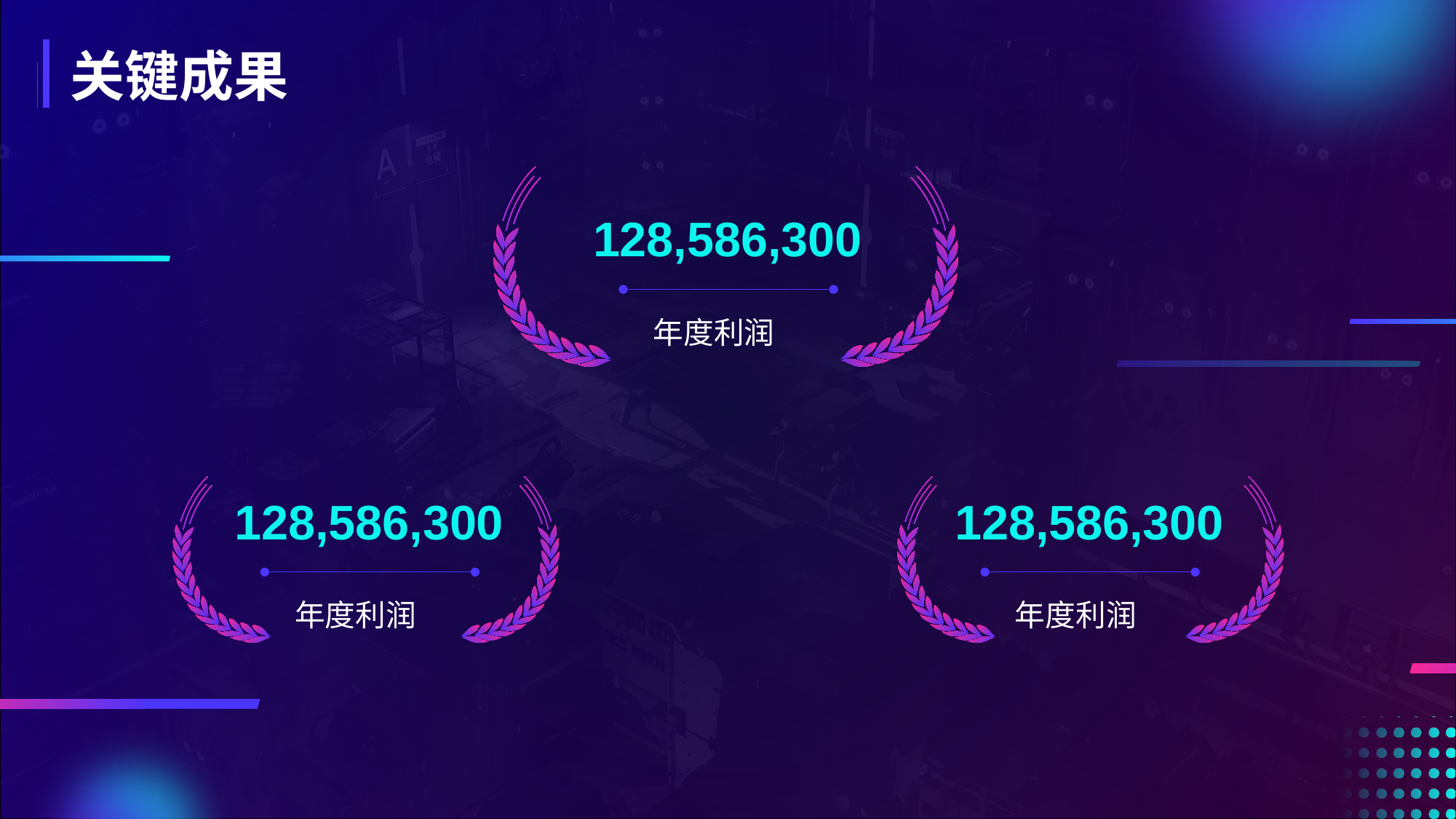

# 关键成果

128,586,300

年度利润

128,586,300
128,586,300
年度利润
年度利润